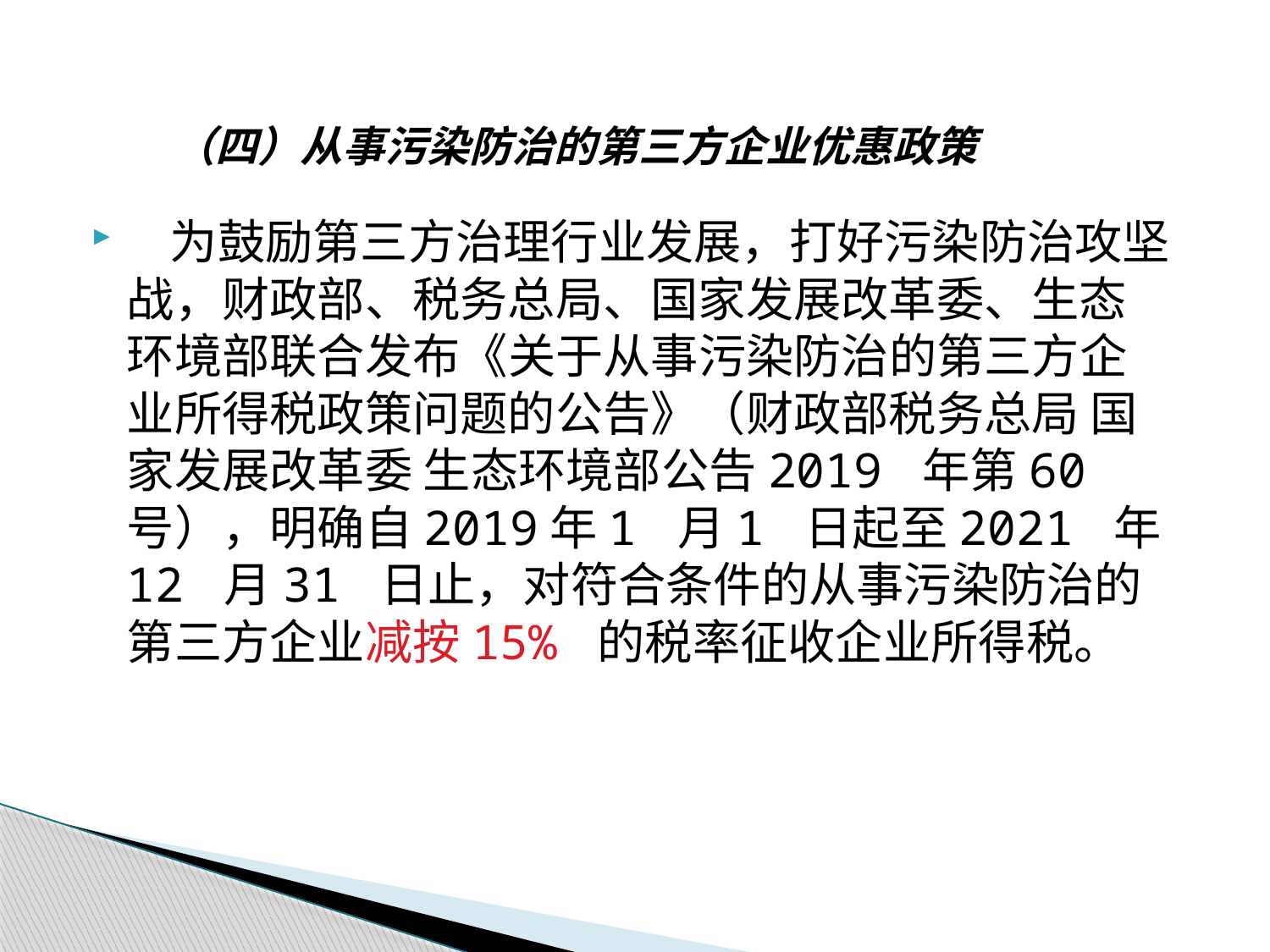

# （四）从事污染防治的第三方企业优惠政策
   为鼓励第三方治理行业发展，打好污染防治攻坚战，财政部、税务总局、国家发展改革委、生态环境部联合发布《关于从事污染防治的第三方企业所得税政策问题的公告》（财政部税务总局 国家发展改革委 生态环境部公告2019 年第60 号），明确自2019年1 月1 日起至2021 年12 月31 日止，对符合条件的从事污染防治的第三方企业减按15% 的税率征收企业所得税。